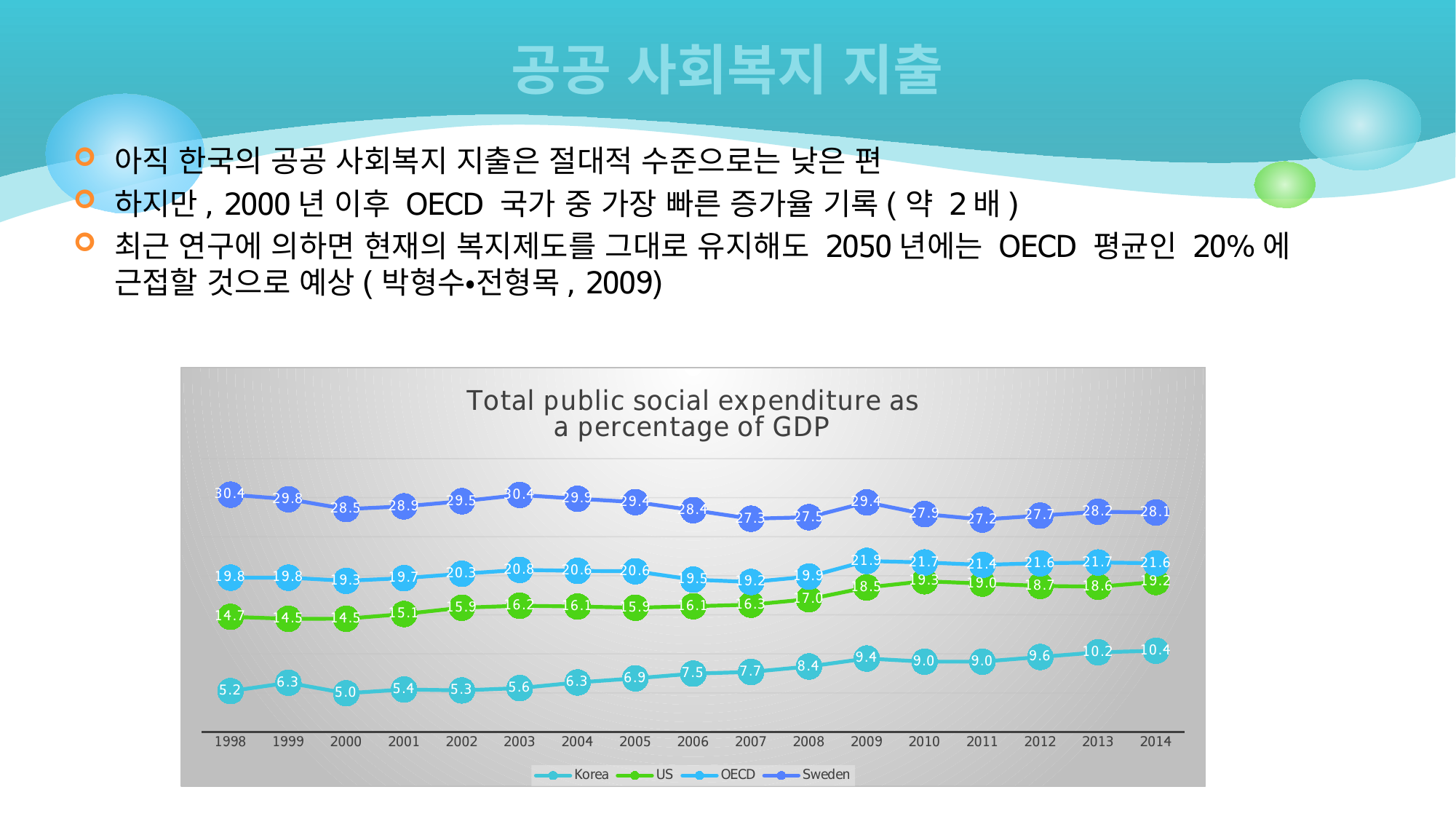

# 공공 사회복지 지출
아직 한국의 공공 사회복지 지출은 절대적 수준으로는 낮은 편
하지만, 2000년 이후 OECD 국가 중 가장 빠른 증가율 기록(약 2배)
최근 연구에 의하면 현재의 복지제도를 그대로 유지해도 2050년에는 OECD 평균인 20%에 근접할 것으로 예상(박형수•전형목, 2009)

### Chart: Total public social expenditure as
a percentage of GDP

| Category | Korea | US | OECD | Sweden |
|---|---|---|---|---|
| 1998 | 5.231 | 14.746 | 19.759 | 30.384 |
| 1999 | 6.299 | 14.489 | 19.756 | 29.804 |
| 2000 | 4.952 | 14.501 | 19.348 | 28.541 |
| 2001 | 5.439 | 15.1 | 19.695 | 28.887 |
| 2002 | 5.315 | 15.911 | 20.255 | 29.542 |
| 2003 | 5.612 | 16.164 | 20.754 | 30.351 |
| 2004 | 6.336 | 16.064 | 20.624 | 29.862 |
| 2005 | 6.865 | 15.912 | 20.573 | 29.432 |
| 2006 | 7.466 | 16.1 | 19.5 | 28.4 |
| 2007 | 7.682 | 16.3 | 19.2 | 27.3 |
| 2008 | 8.382 | 17.0 | 19.9 | 27.5 |
| 2009 | 9.4 | 18.5 | 21.9 | 29.4 |
| 2010 | 9.0 | 19.3 | 21.7 | 27.9 |
| 2011 | 9.0 | 19.0 | 21.4 | 27.2 |
| 2012 | 9.6 | 18.7 | 21.6 | 27.7 |
| 2013 | 10.2 | 18.6 | 21.7 | 28.2 |
| 2014 | 10.4 | 19.2 | 21.6 | 28.1 |